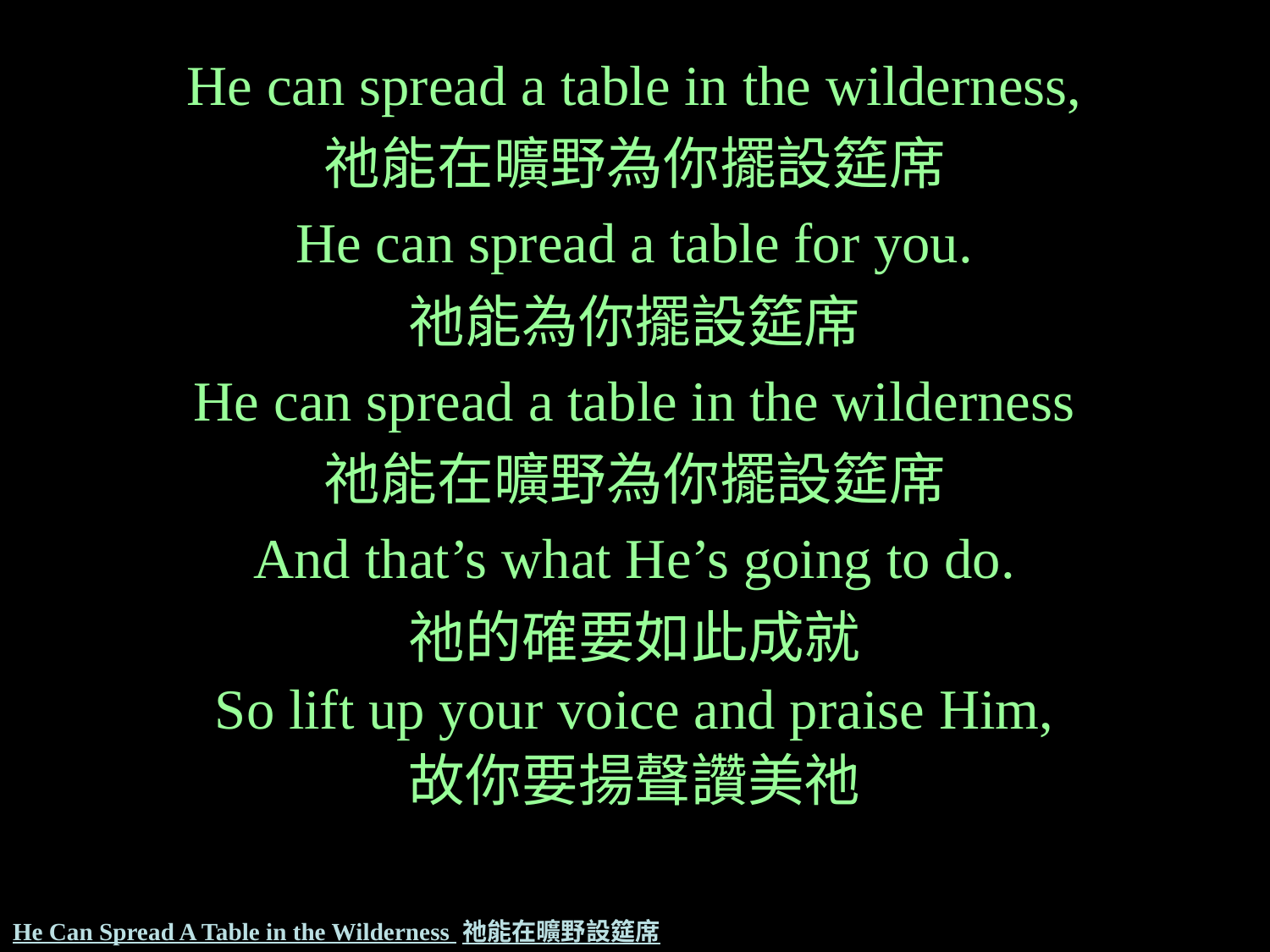

He can spread a table in the wilderness,
祂能在曠野為你擺設筵席
He can spread a table for you.
祂能為你擺設筵席
He can spread a table in the wilderness
祂能在曠野為你擺設筵席
And that’s what He’s going to do.
祂的確要如此成就
So lift up your voice and praise Him,
故你要揚聲讚美祂

# He Can Spread A Table in the Wilderness 祂能在曠野設筵席